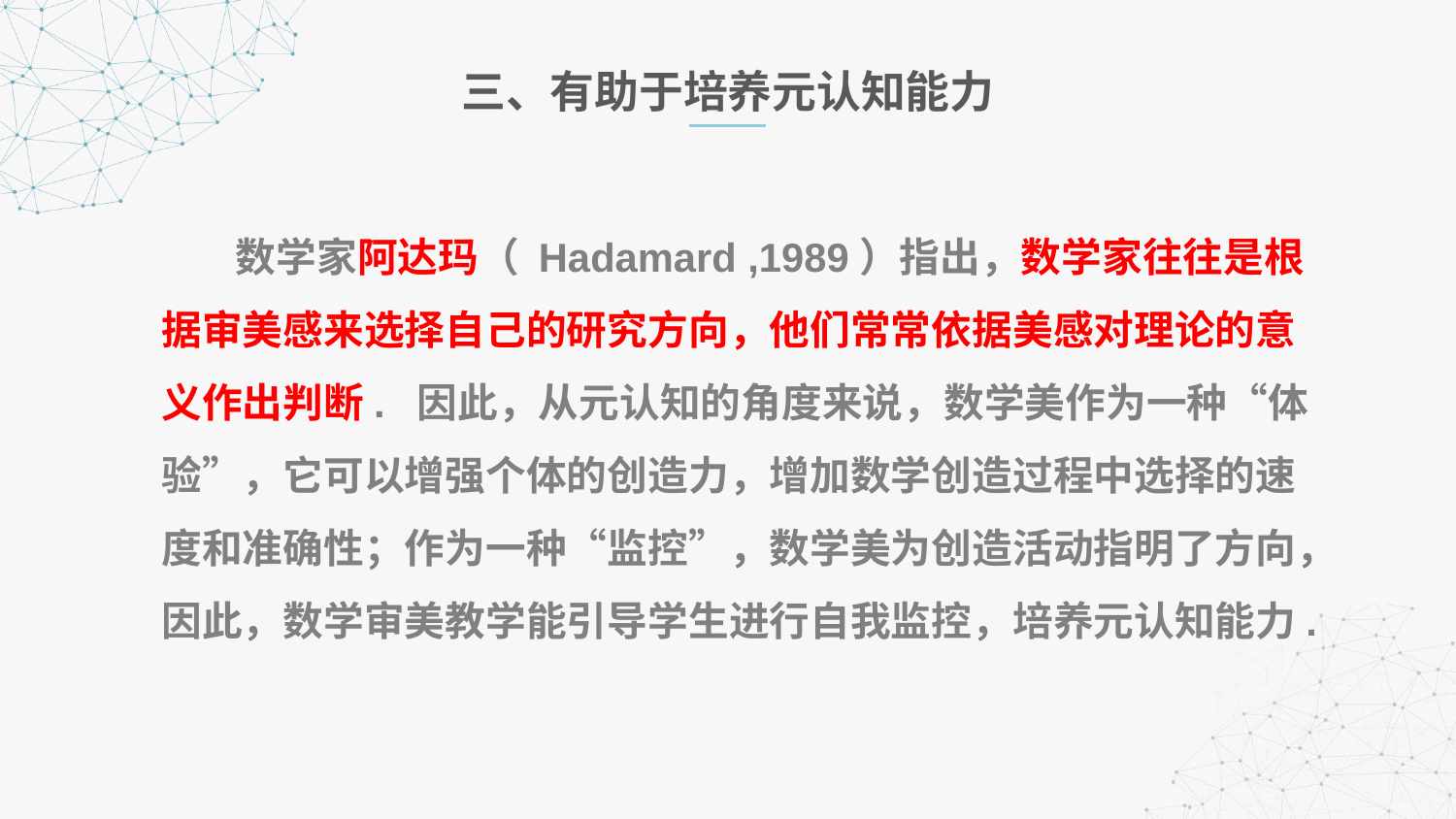

三、有助于培养元认知能力

       数学家阿达玛（ Hadamard ,1989）指出，数学家往往是根据审美感来选择自己的研究方向，他们常常依据美感对理论的意义作出判断.  因此，从元认知的角度来说，数学美作为一种“体验”，它可以增强个体的创造力，增加数学创造过程中选择的速度和准确性；作为一种“监控”，数学美为创造活动指明了方向，因此，数学审美教学能引导学生进行自我监控，培养元认知能力.